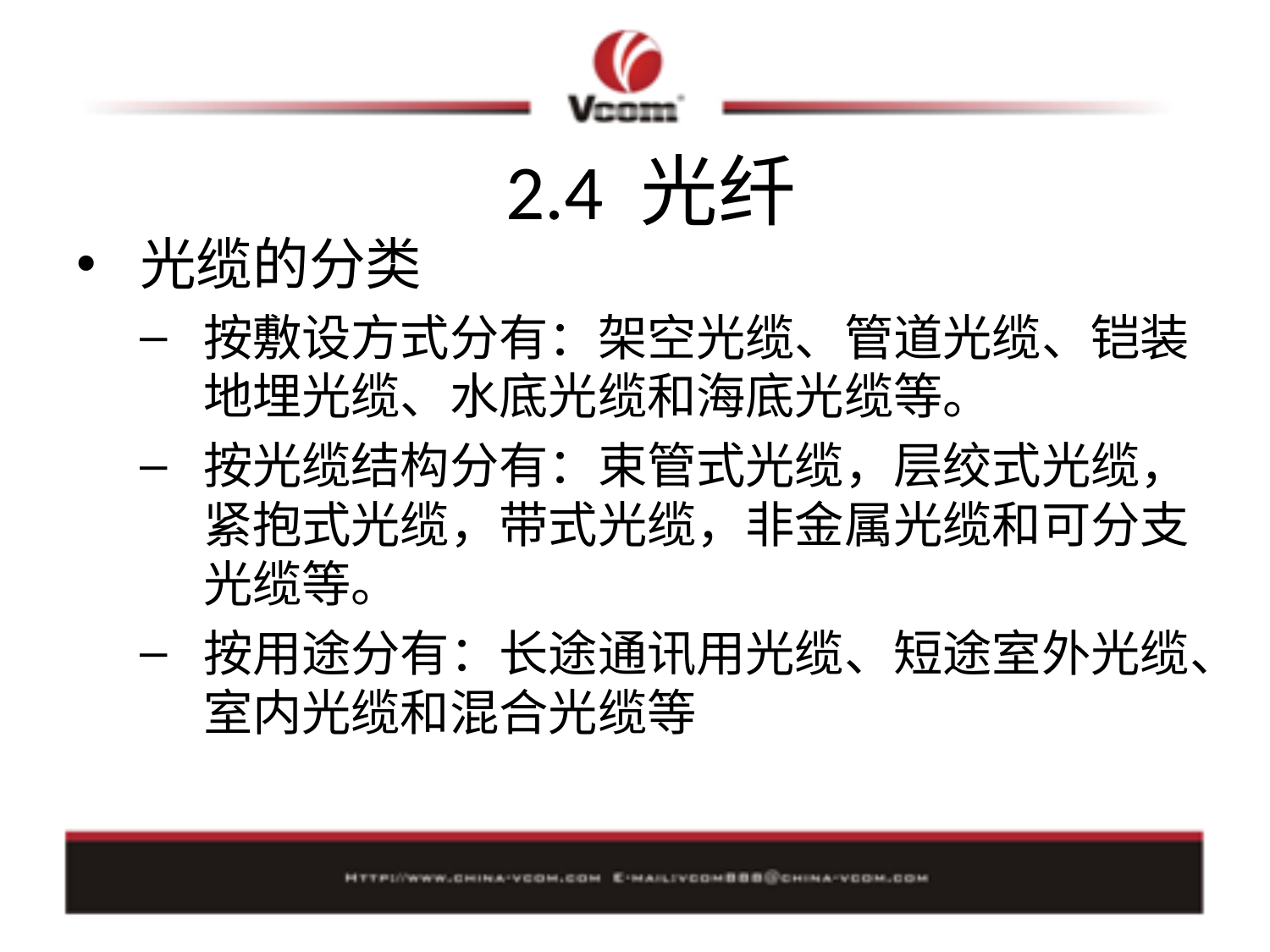

# 2.4 光纤
光缆的分类
按敷设方式分有：架空光缆、管道光缆、铠装地埋光缆、水底光缆和海底光缆等。
按光缆结构分有：束管式光缆，层绞式光缆，紧抱式光缆，带式光缆，非金属光缆和可分支光缆等。
按用途分有：长途通讯用光缆、短途室外光缆、室内光缆和混合光缆等